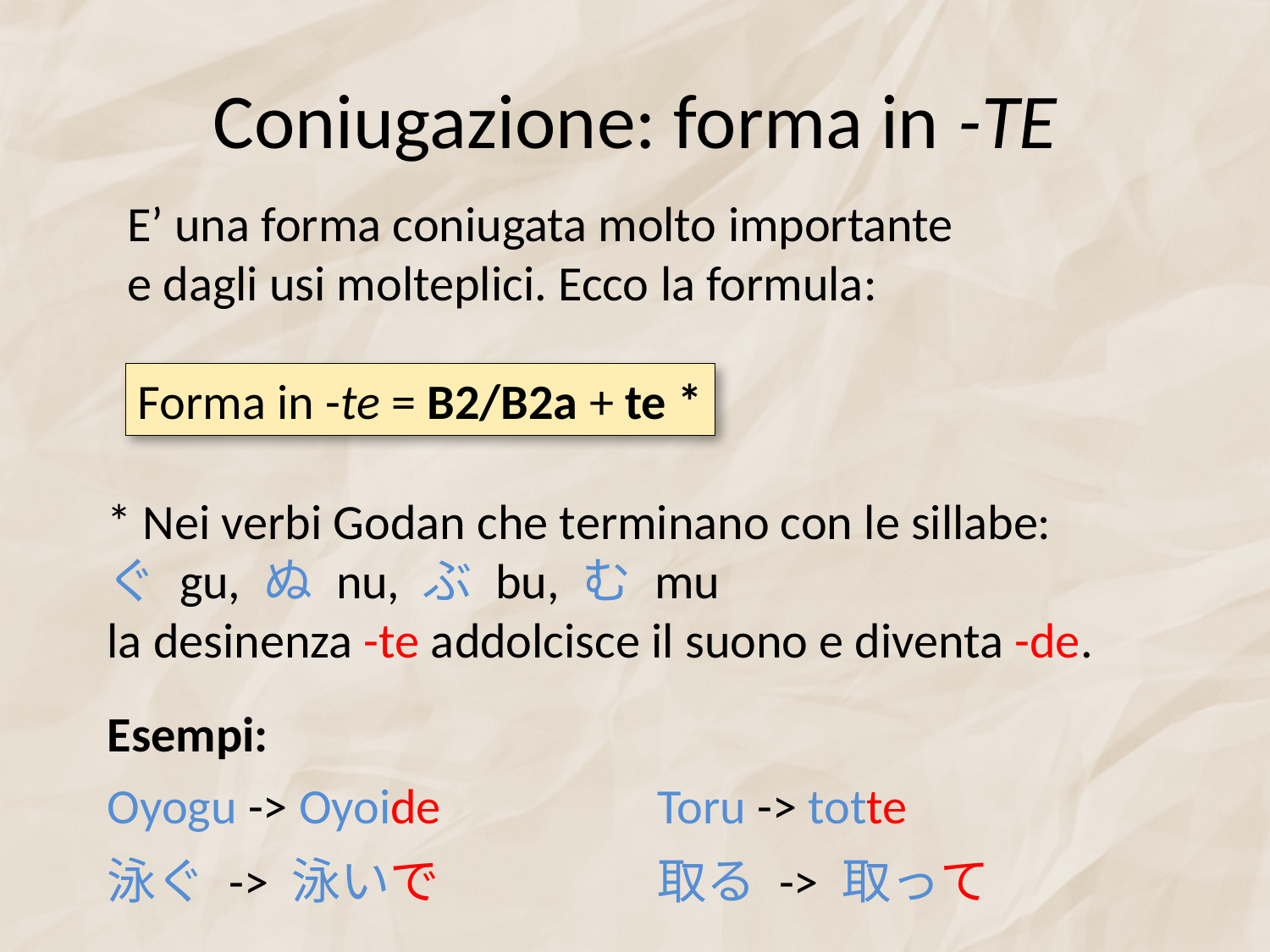

# Coniugazione: forma in -TE
E’ una forma coniugata molto importante
e dagli usi molteplici. Ecco la formula:
Forma in -te = B2/B2a + te *
* Nei verbi Godan che terminano con le sillabe:
ぐ gu, ぬ nu, ぶ bu, む mu
la desinenza -te addolcisce il suono e diventa -de.

Esempi:
Oyogu -> Oyoide
Toru -> totte
泳ぐ -> 泳いで
取る -> 取って